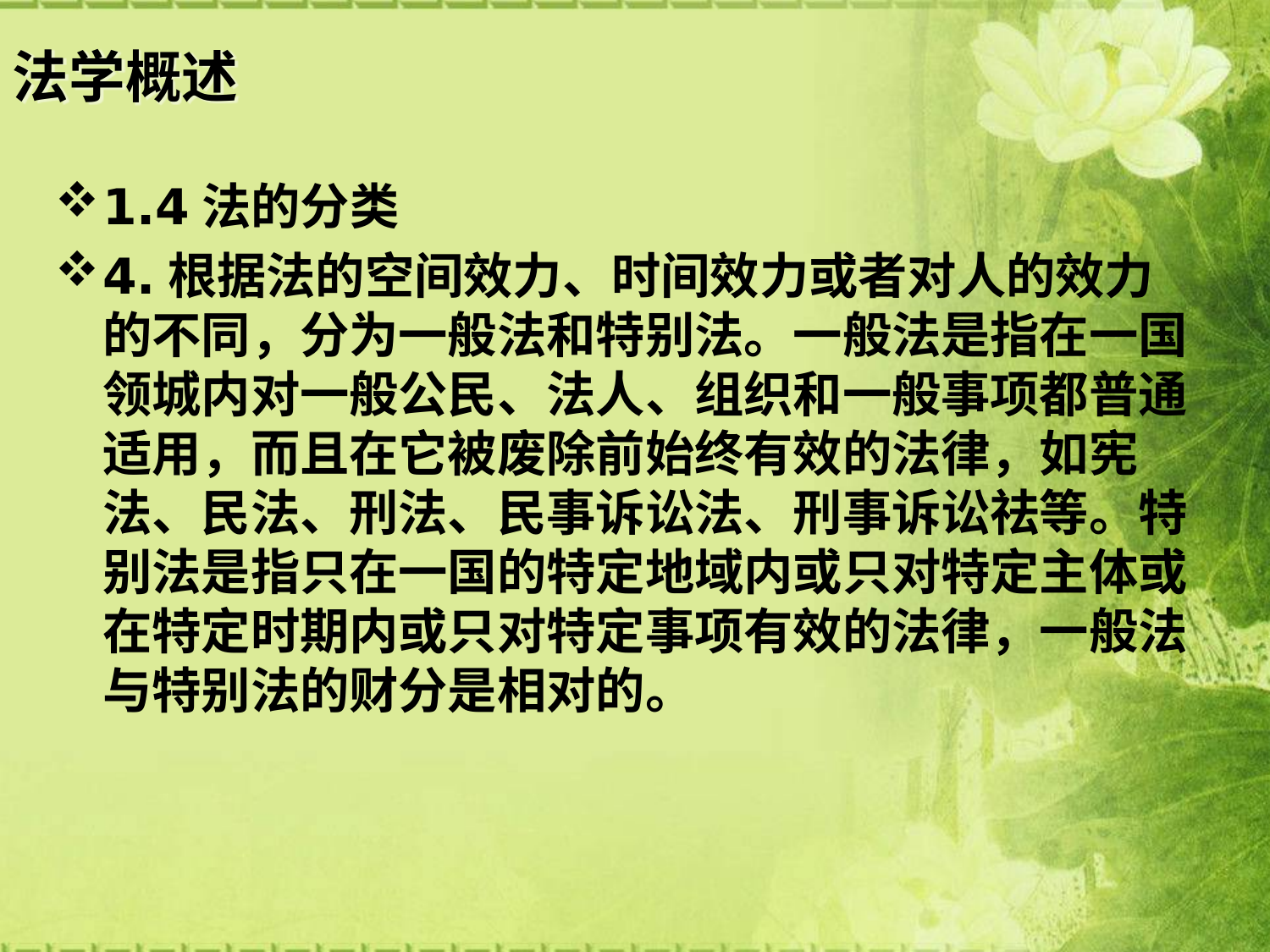

法学概述
1.4法的分类
4.根据法的空间效力、时间效力或者对人的效力的不同，分为一般法和特别法。一般法是指在一国领城内对一般公民、法人、组织和一般事项都普通适用，而且在它被废除前始终有效的法律，如宪法、民法、刑法、民事诉讼法、刑事诉讼祛等。特别法是指只在一国的特定地域内或只对特定主体或在特定时期内或只对特定事项有效的法律，一般法与特别法的财分是相对的。